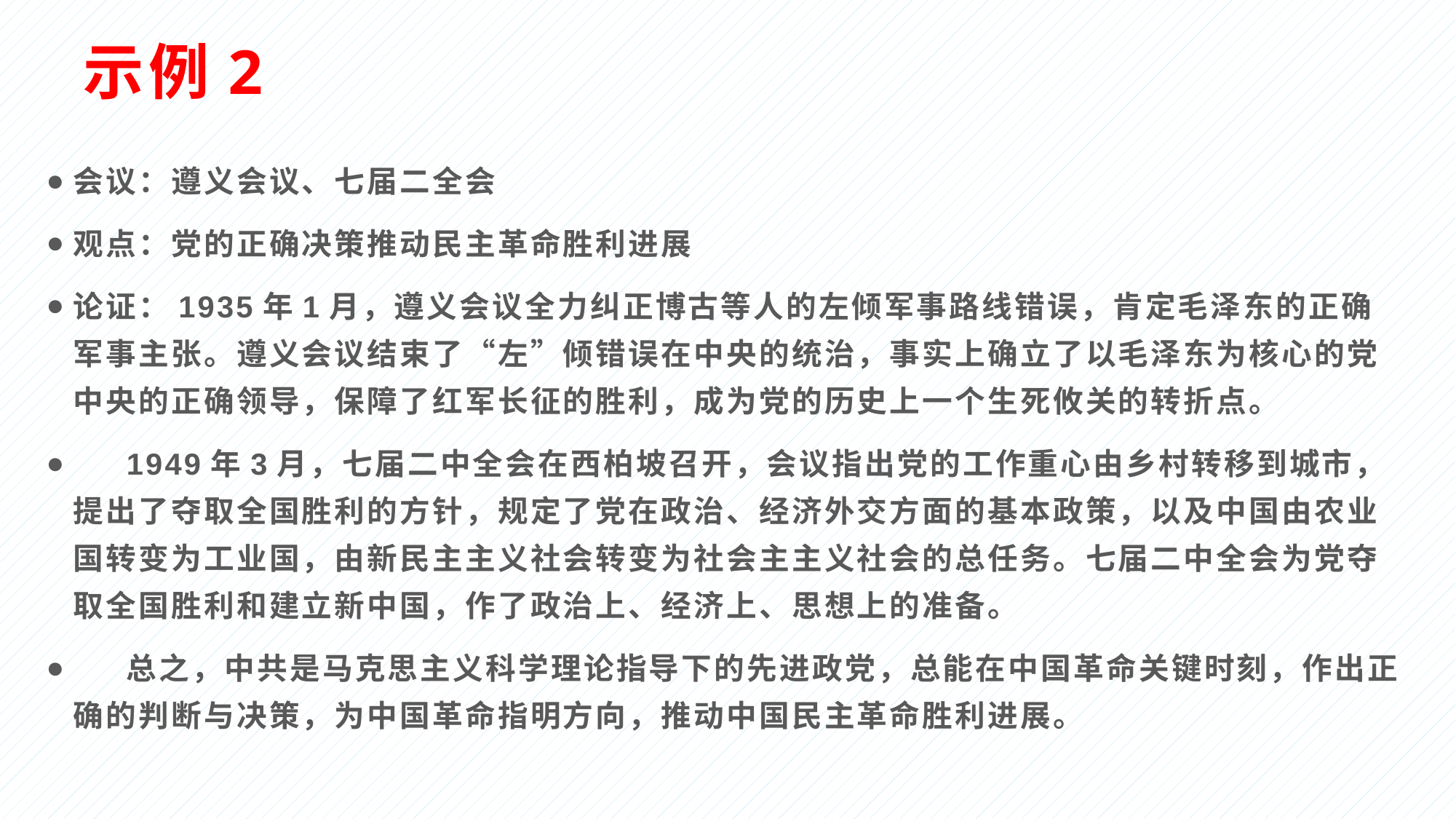

# 示例2
会议：遵义会议、七届二全会
观点：党的正确决策推动民主革命胜利进展
论证：1935年1月，遵义会议全力纠正博古等人的左倾军事路线错误，肯定毛泽东的正确军事主张。遵义会议结束了“左”倾错误在中央的统治，事实上确立了以毛泽东为核心的党中央的正确领导，保障了红军长征的胜利，成为党的历史上一个生死攸关的转折点。
     1949年3月，七届二中全会在西柏坡召开，会议指出党的工作重心由乡村转移到城市，提出了夺取全国胜利的方针，规定了党在政治、经济外交方面的基本政策，以及中国由农业国转变为工业国，由新民主主义社会转变为社会主主义社会的总任务。七届二中全会为党夺取全国胜利和建立新中国，作了政治上、经济上、思想上的准备。
     总之，中共是马克思主义科学理论指导下的先进政党，总能在中国革命关键时刻，作出正确的判断与决策，为中国革命指明方向，推动中国民主革命胜利进展。